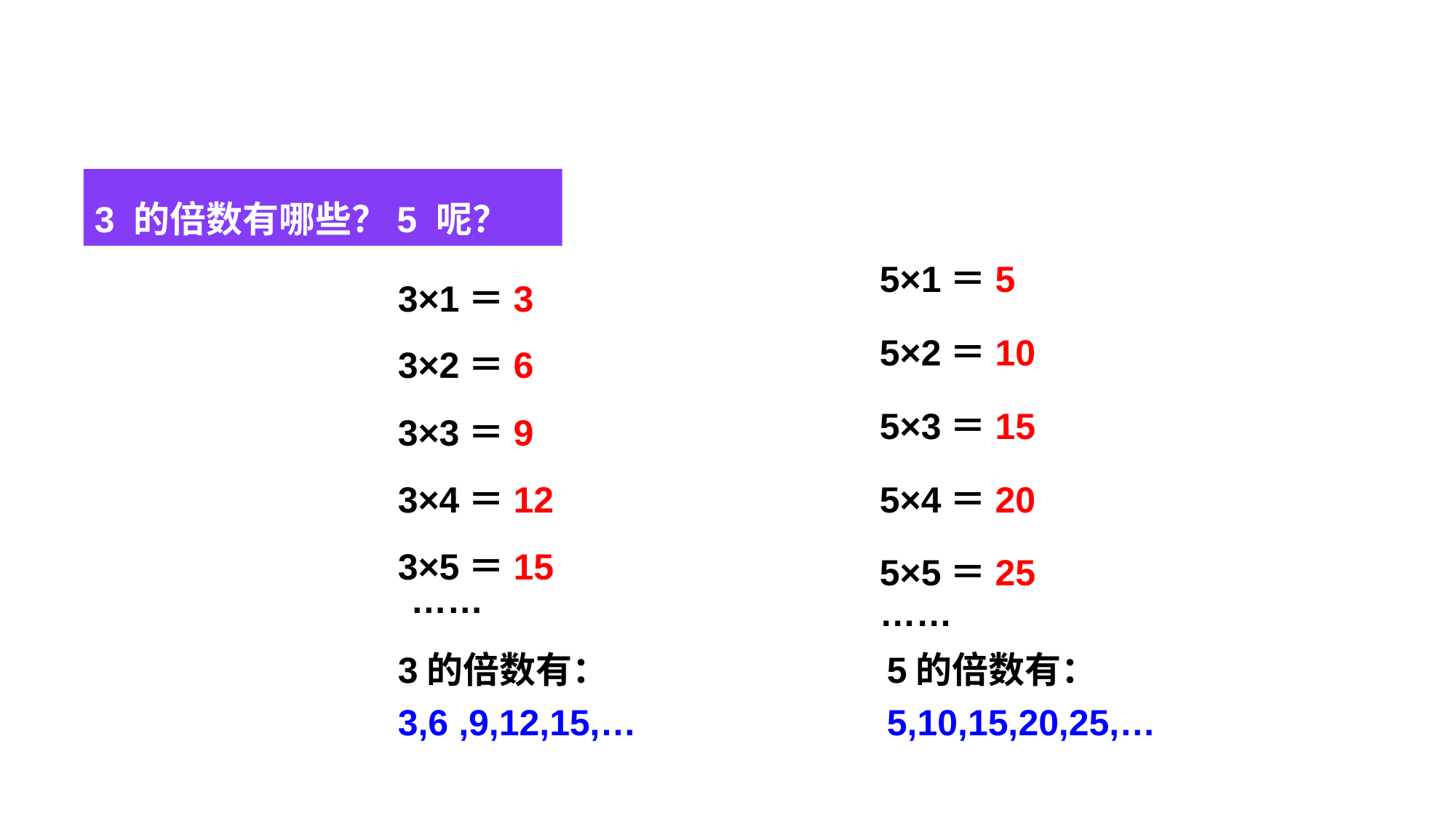

探索新知
3 的倍数有哪些？5 呢？
5×1＝5
3×1＝3
5×2＝10
3×2＝6
5×3＝15
3×3＝9
3×4＝12
5×4＝20
3×5＝15
5×5＝25
……
……
3的倍数有：
3,6 ,9,12,15,…
5的倍数有：
5,10,15,20,25,…